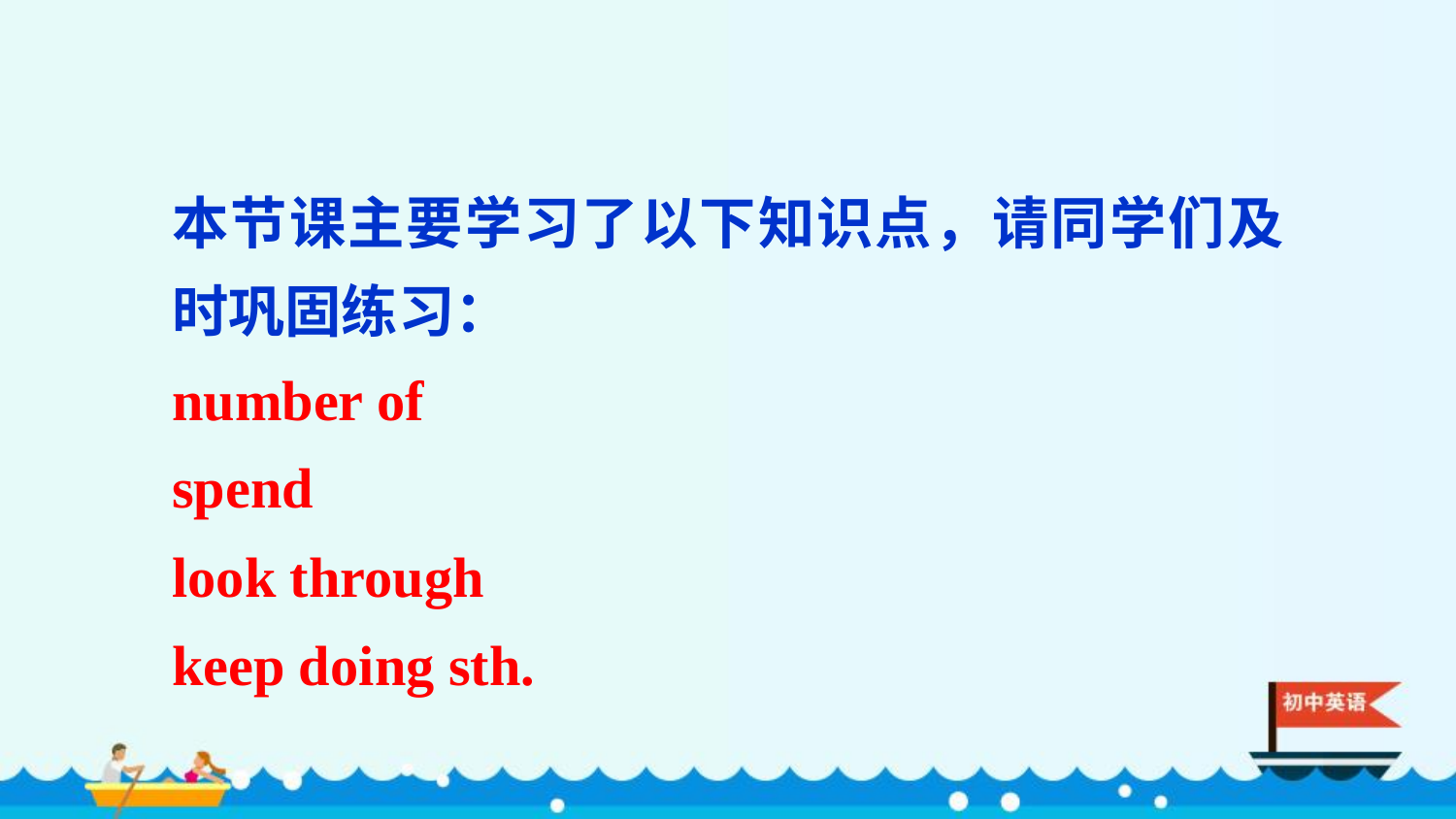

本节课主要学习了以下知识点，请同学们及时巩固练习：
number of
spend
look through
keep doing sth.